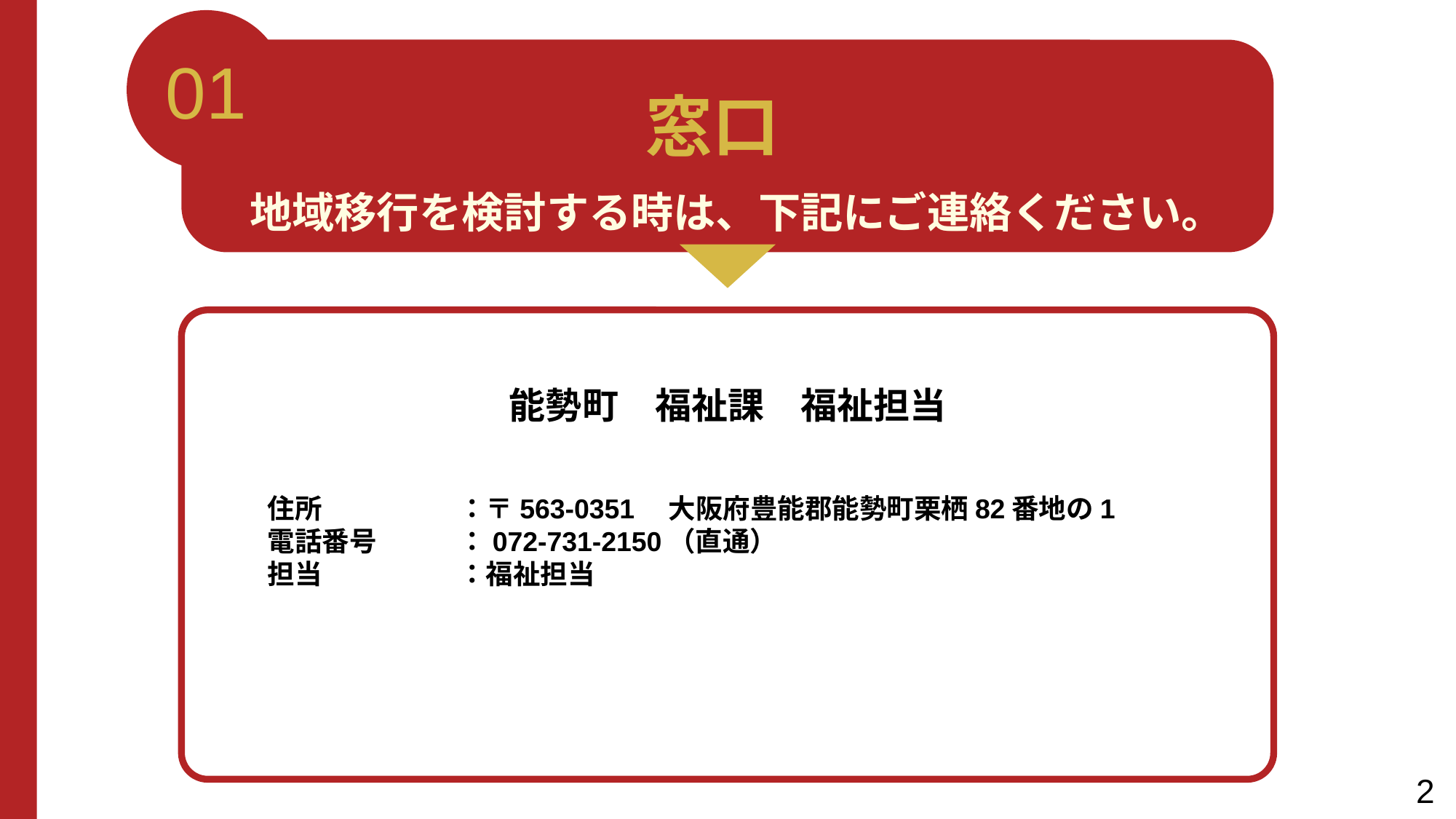

01

窓口
地域移行を検討する時は、下記にご連絡ください。

能勢町　福祉課　福祉担当

　　
　　住所　　　　　：〒563-0351　大阪府豊能郡能勢町栗栖82番地の1
　　電話番号　　　：072-731-2150（直通）
　　担当　　　　　：福祉担当